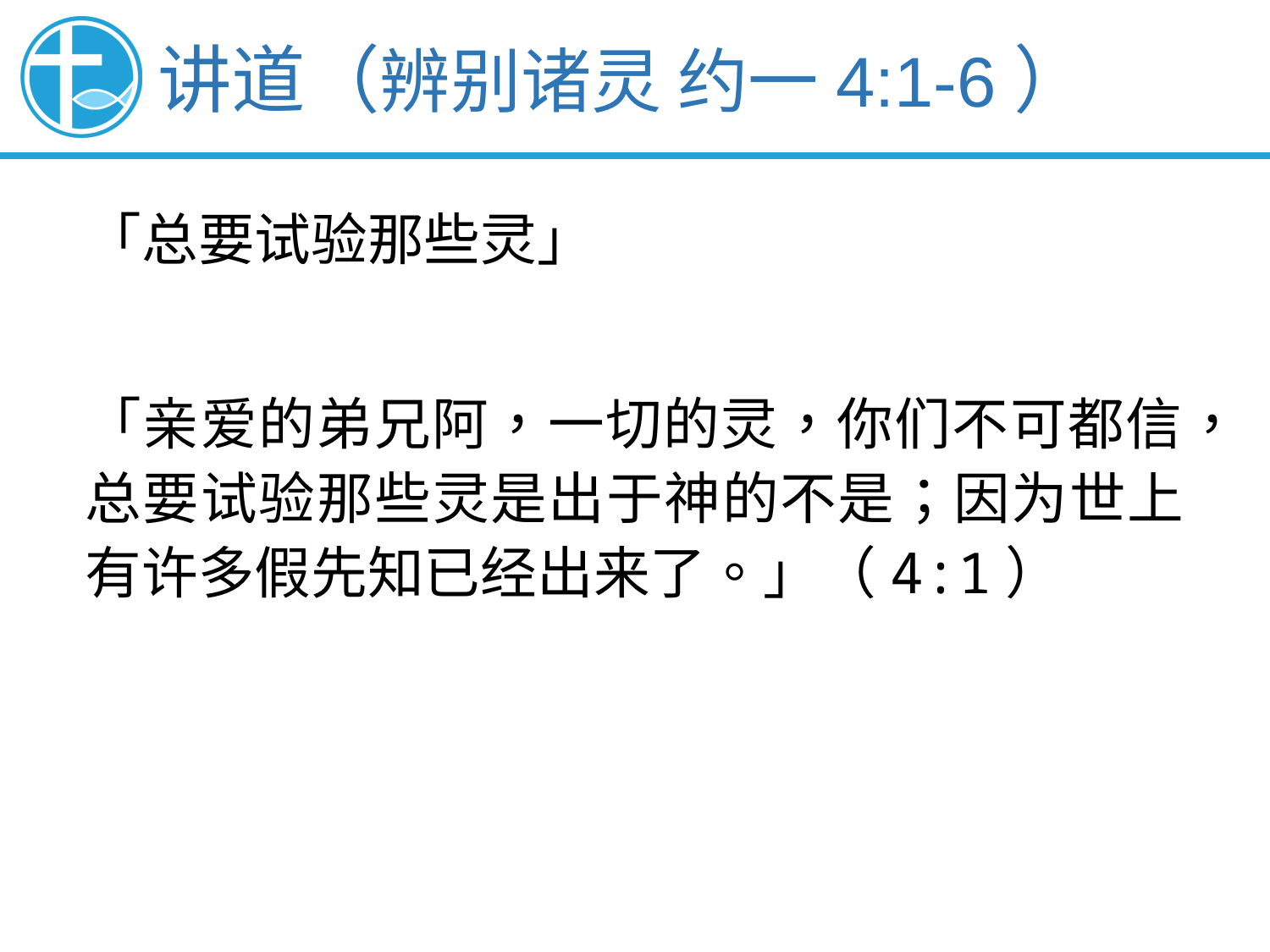

讲道（辨别诸灵 约一4:1-6）
「总要试验那些灵」

「亲爱的弟兄阿，一切的灵，你们不可都信，总要试验那些灵是出于神的不是；因为世上有许多假先知已经出来了。」（4:1）